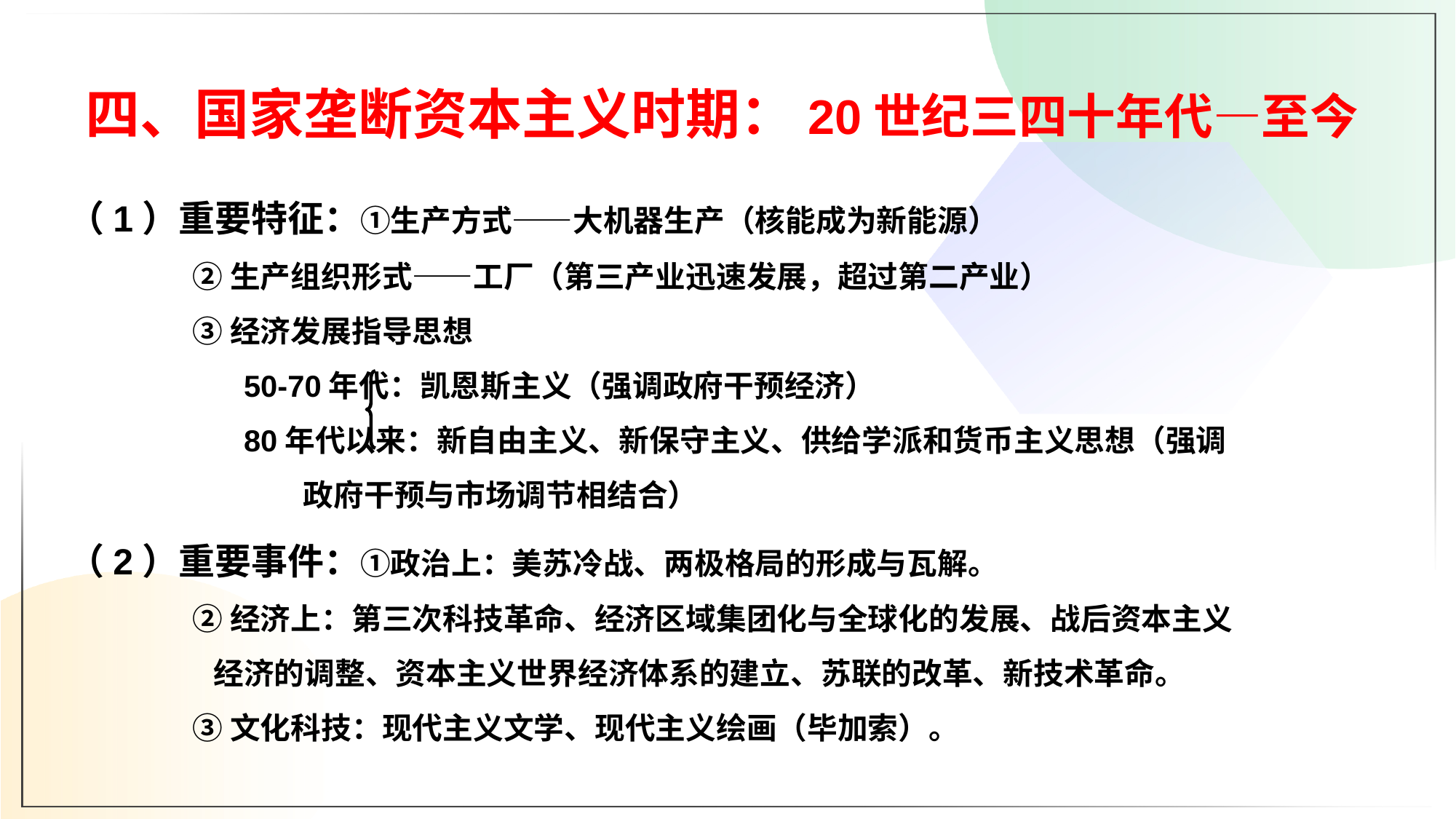

四、国家垄断资本主义时期：20世纪三四十年代—至今
（1）重要特征：①生产方式——大机器生产（核能成为新能源）
                  ②生产组织形式——工厂（第三产业迅速发展，超过第二产业）
                  ③经济发展指导思想
                     50-70年代：凯恩斯主义（强调政府干预经济）
                     80年代以来：新自由主义、新保守主义、供给学派和货币主义思想（强调
                                 政府干预与市场调节相结合）

（2）重要事件：①政治上：美苏冷战、两极格局的形成与瓦解。
                  ②经济上：第三次科技革命、经济区域集团化与全球化的发展、战后资本主义
                    经济的调整、资本主义世界经济体系的建立、苏联的改革、新技术革命。
                  ③文化科技：现代主义文学、现代主义绘画（毕加索）。